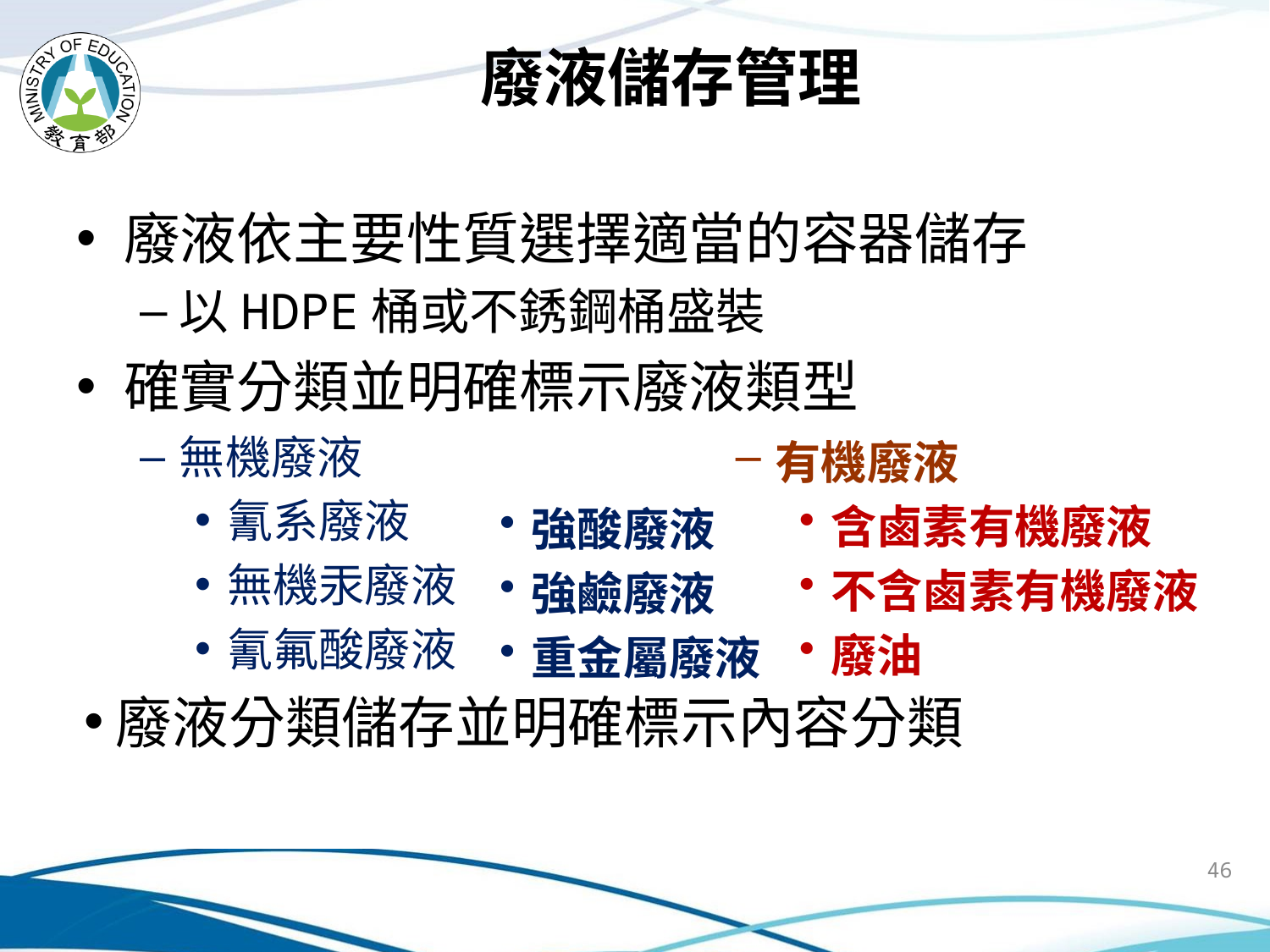

# 廢液儲存管理
廢液依主要性質選擇適當的容器儲存
以HDPE桶或不銹鋼桶盛裝
確實分類並明確標示廢液類型
無機廢液
氰系廢液
無機汞廢液
氰氟酸廢液
廢液分類儲存並明確標示內容分類
有機廢液
含鹵素有機廢液
不含鹵素有機廢液
廢油
強酸廢液
強鹼廢液
重金屬廢液
46